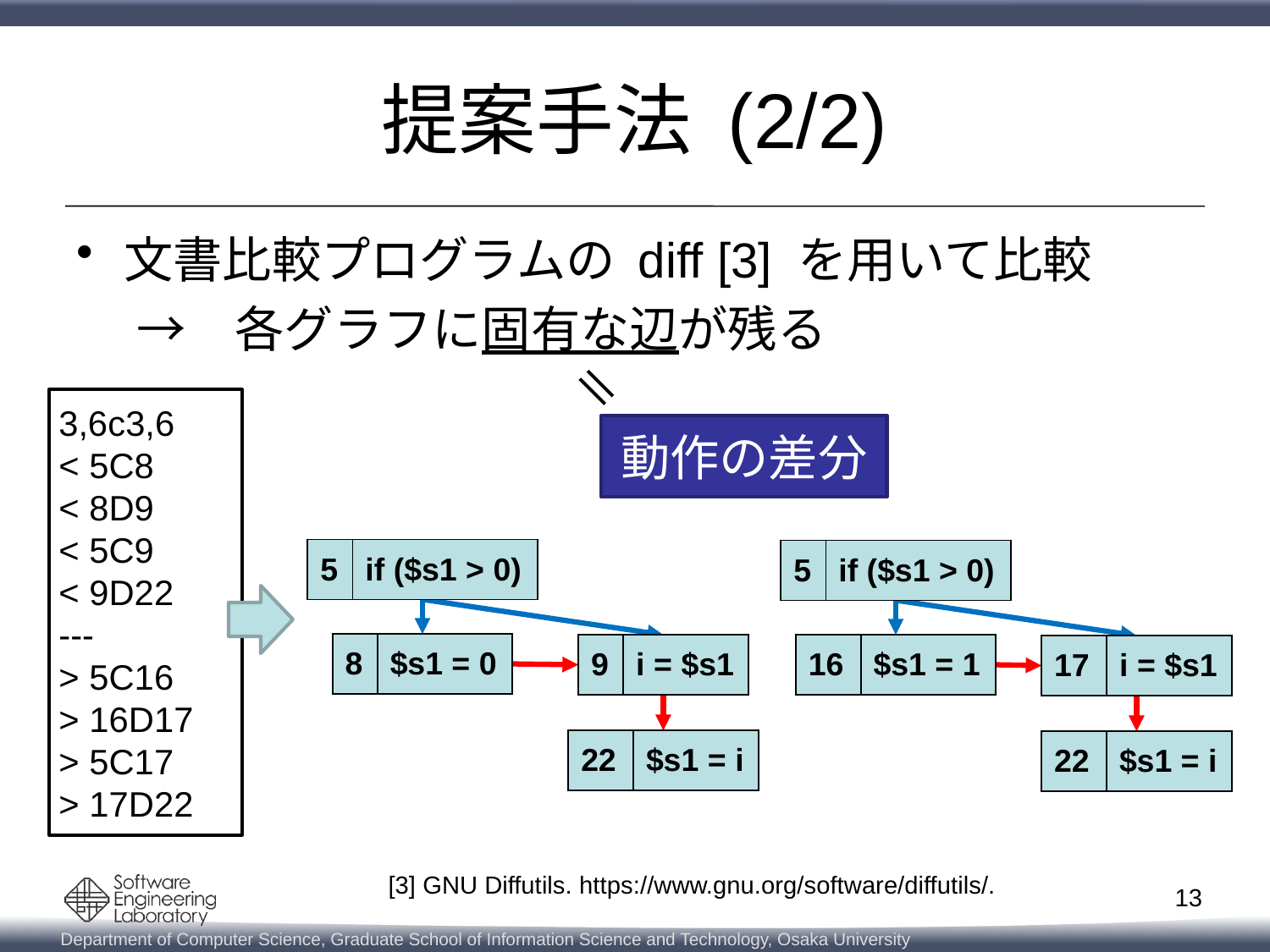

# 提案手法 (2/2)
文書比較プログラムの diff [3] を用いて比較
　 →　各グラフに固有な辺が残る

＝
3,6c3,6
< 5C8
< 8D9
< 5C9
< 9D22
---
> 5C16
> 16D17
> 5C17
> 17D22
動作の差分
| 5 | if ($s1 > 0) |
| --- | --- |
| 5 | if ($s1 > 0) |
| --- | --- |

| 8 | $s1 = 0 |
| --- | --- |
| 9 | i = $s1 |
| --- | --- |
| 16 | $s1 = 1 |
| --- | --- |
| 17 | i = $s1 |
| --- | --- |
| 22 | $s1 = i |
| --- | --- |
| 22 | $s1 = i |
| --- | --- |
[3] GNU Diffutils. https://www.gnu.org/software/diffutils/.
13